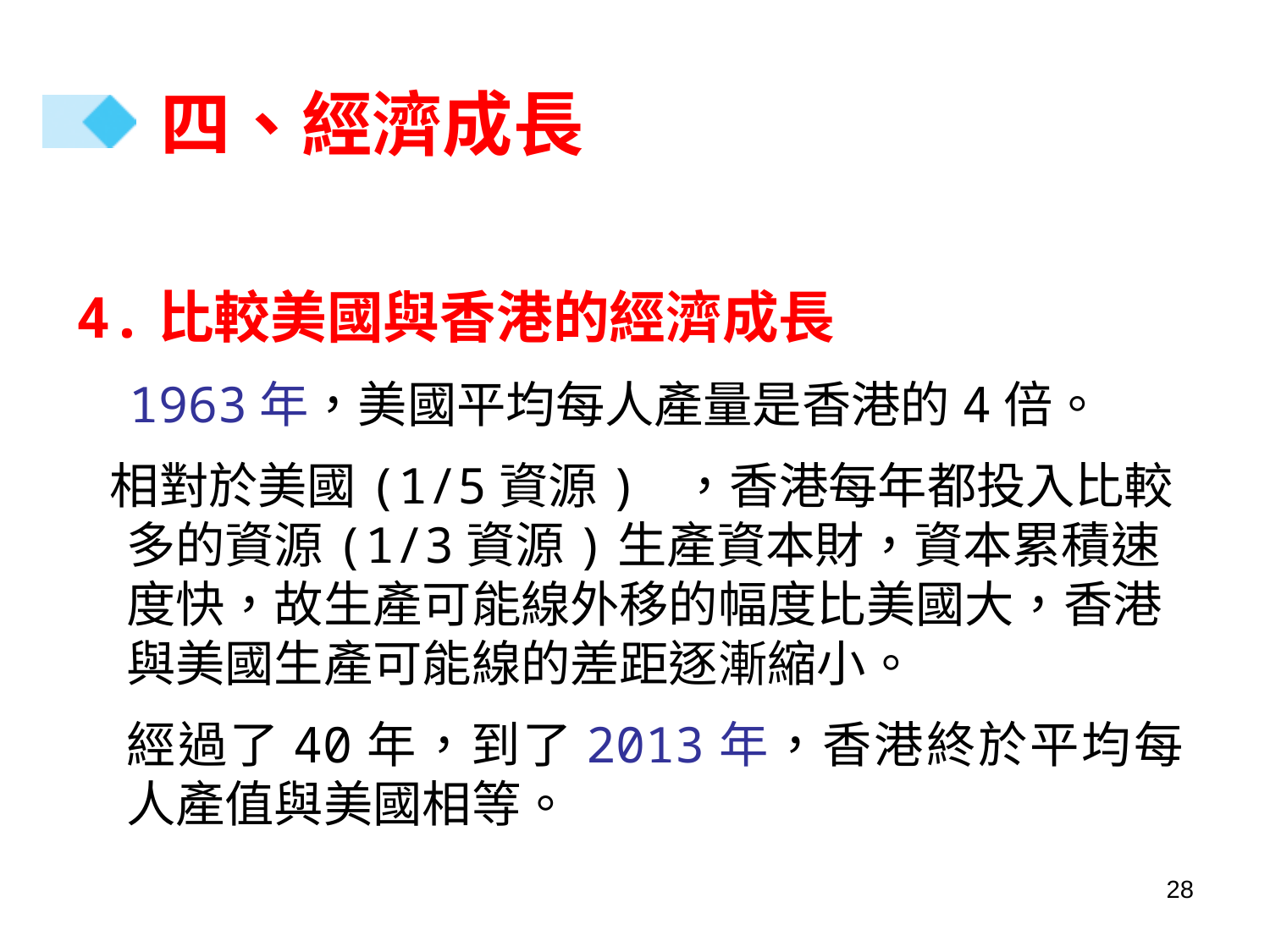

# 四、經濟成長
4.比較美國與香港的經濟成長
     1963年，美國平均每人產量是香港的4倍。
  相對於美國(1/5資源) ，香港每年都投入比較多的資源(1/3資源)生產資本財，資本累積速度快，故生產可能線外移的幅度比美國大，香港與美國生產可能線的差距逐漸縮小。
經過了40年，到了2013年，香港終於平均每人產值與美國相等。
28